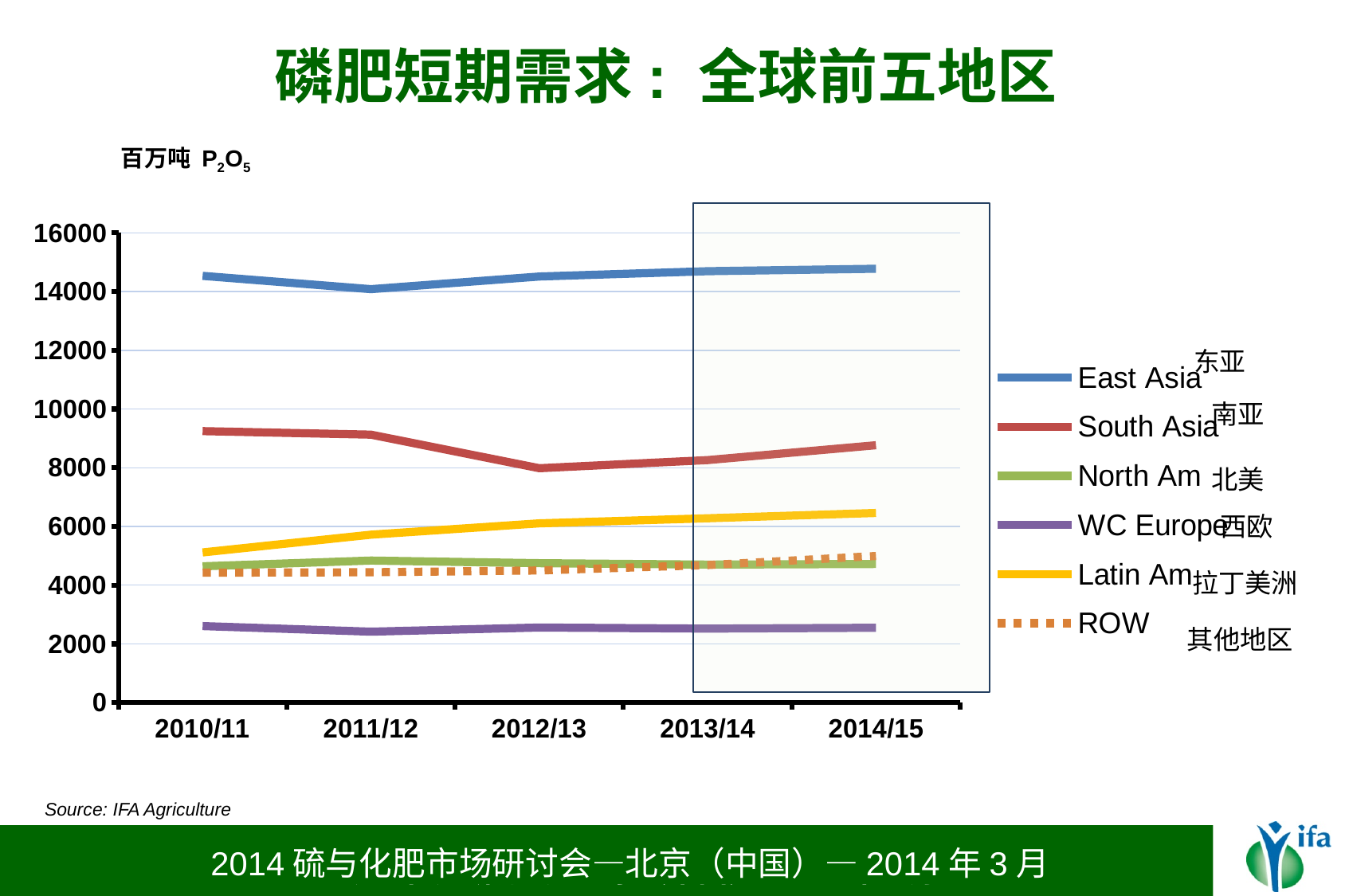

磷肥短期需求: 全球前五地区
百万吨 P2O5

### Chart

| Category | East Asia | South Asia | North Am | WC Europe | Latin Am | ROW |
|---|---|---|---|---|---|---|
| 2010/11 | 14533.0 | 9247.0 | 4643.0 | 2606.0 | 5115.0 | 4425.0 |
| 2011/12 | 14081.0 | 9127.0 | 4837.0 | 2416.0 | 5719.0 | 4439.0 |
| 2012/13 | 14511.0 | 7983.0 | 4748.0 | 2557.0 | 6105.0 | 4499.0 |
| 2013/14 | 14692.0 | 8261.0 | 4700.0 | 2520.0 | 6277.0 | 4684.0 |
| 2014/15 | 14775.0 | 8767.0 | 4720.0 | 2549.0 | 6458.0 | 4993.0 |
南亚
北美
西欧

拉丁美洲

其他地区

Source: IFA Agriculture